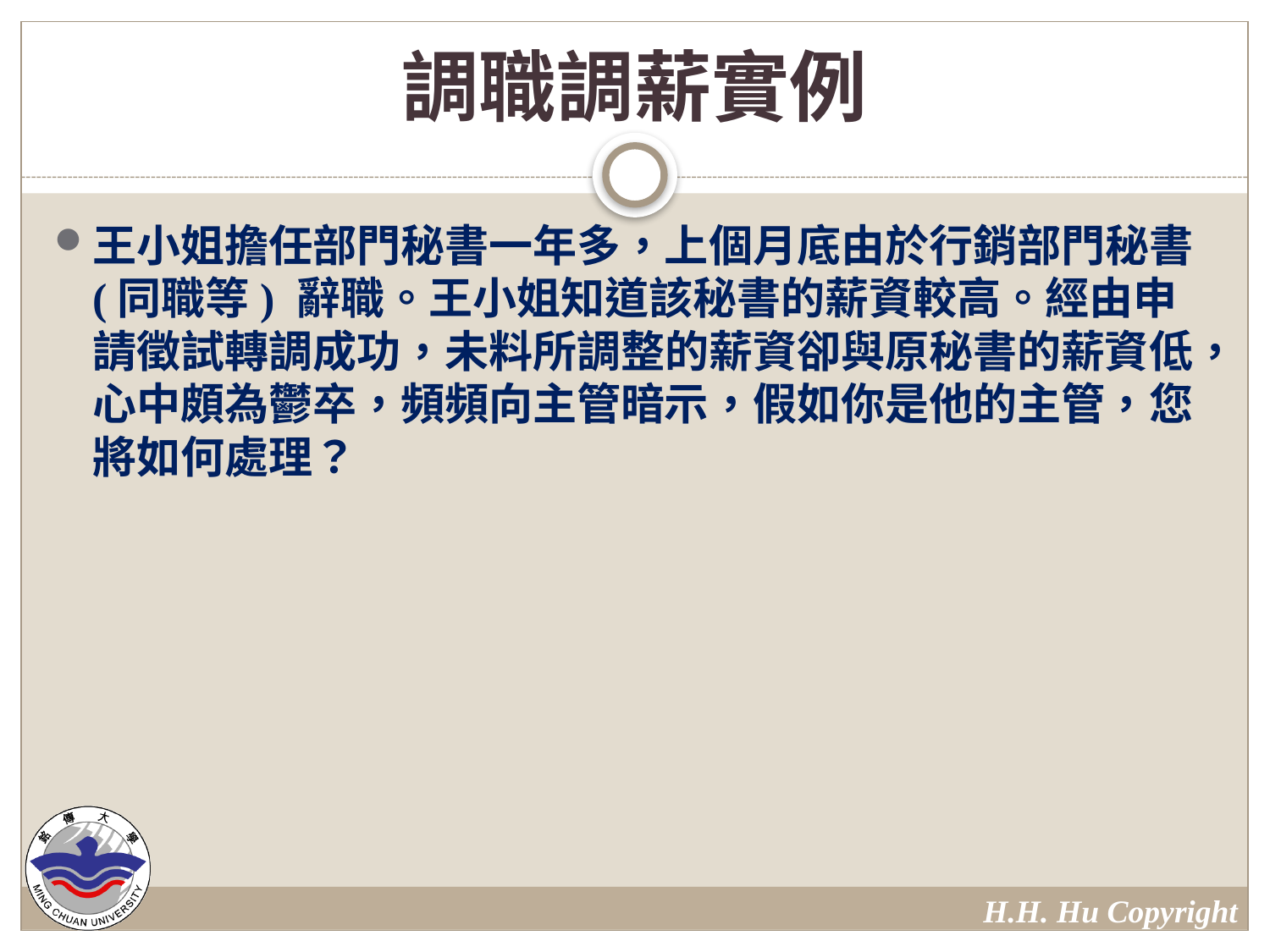

# 調職調薪實例
王小姐擔任部門秘書一年多，上個月底由於行銷部門秘書 (同職等) 辭職。王小姐知道該秘書的薪資較高。經由申請徵試轉調成功，未料所調整的薪資卻與原秘書的薪資低，心中頗為鬱卒，頻頻向主管暗示，假如你是他的主管，您將如何處理？